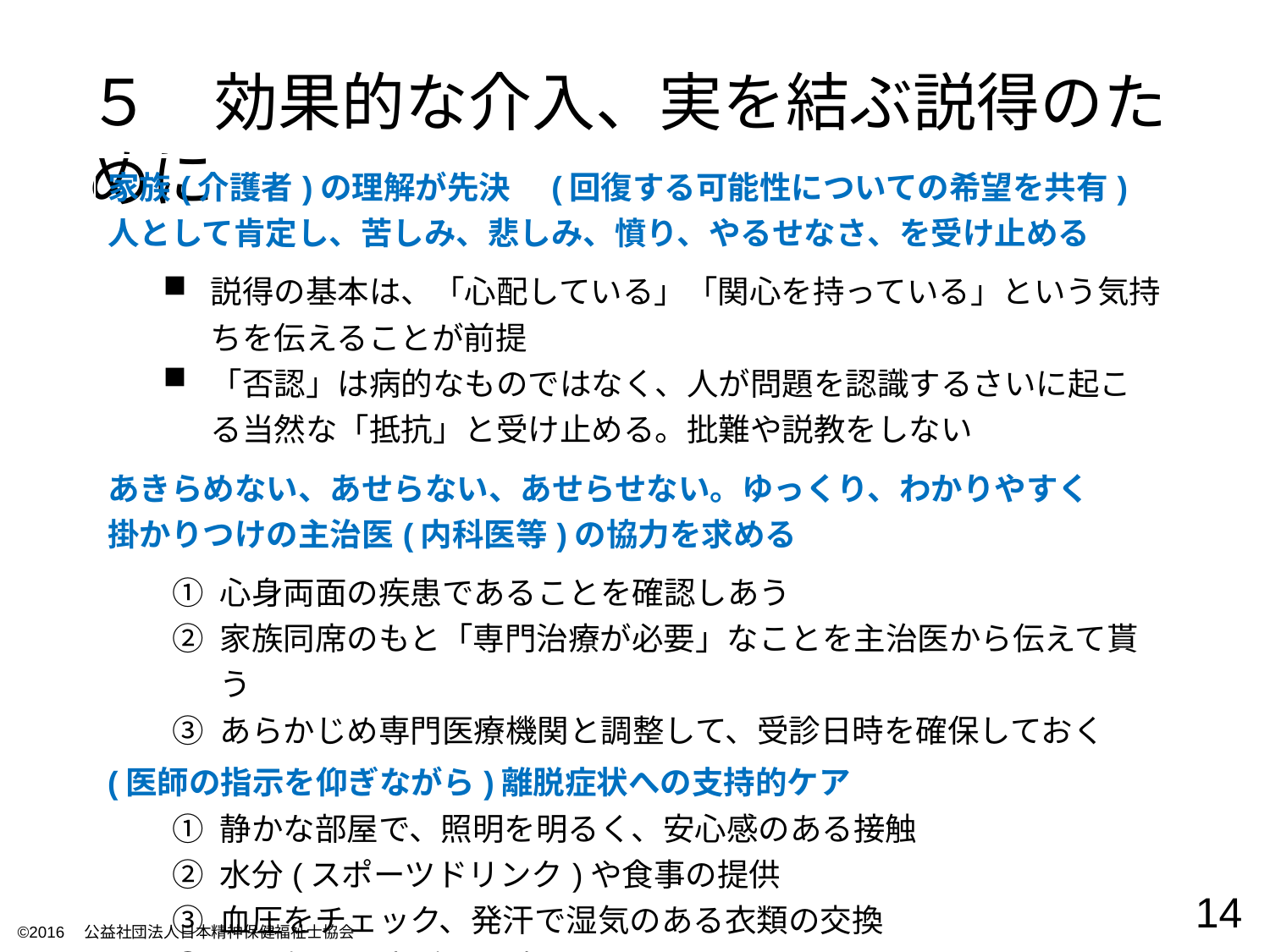

５　効果的な介入、実を結ぶ説得のために
| 家族(介護者)の理解が先決　(回復する可能性についての希望を共有) 人として肯定し、苦しみ、悲しみ、憤り、やるせなさ、を受け止める |
| --- |
| 説得の基本は、「心配している」「関心を持っている」という気持ちを伝えることが前提 「否認」は病的なものではなく、人が問題を認識するさいに起こる当然な「抵抗」と受け止める。批難や説教をしない |
| あきらめない、あせらない、あせらせない。ゆっくり、わかりやすく 掛かりつけの主治医(内科医等)の協力を求める |
| 心身両面の疾患であることを確認しあう 家族同席のもと「専門治療が必要」なことを主治医から伝えて貰う あらかじめ専門医療機関と調整して、受診日時を確保しておく |
| (医師の指示を仰ぎながら)離脱症状への支持的ケア 静かな部屋で、照明を明るく、安心感のある接触 水分(スポーツドリンク)や食事の提供 血圧をチェック、発汗で湿気のある衣類の交換 吐き気や下痢がある時は、まず深呼吸させてリラックスさせる 腹部不快感には、頻回に牛乳を提供 |
14
©2016　公益社団法人日本精神保健福祉士協会